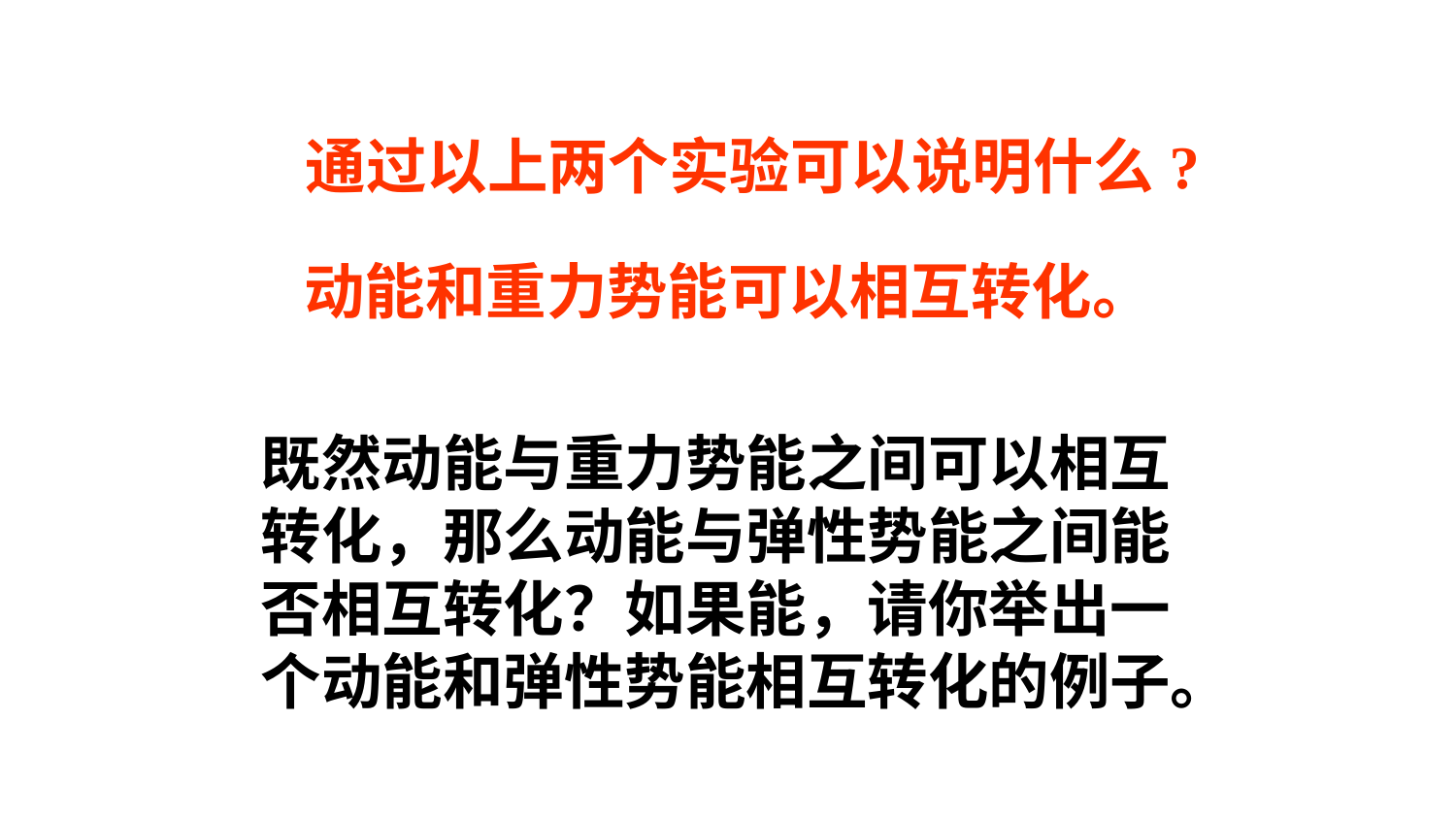

通过以上两个实验可以说明什么?
动能和重力势能可以相互转化。
既然动能与重力势能之间可以相互
转化，那么动能与弹性势能之间能
否相互转化？如果能，请你举出一
个动能和弹性势能相互转化的例子。